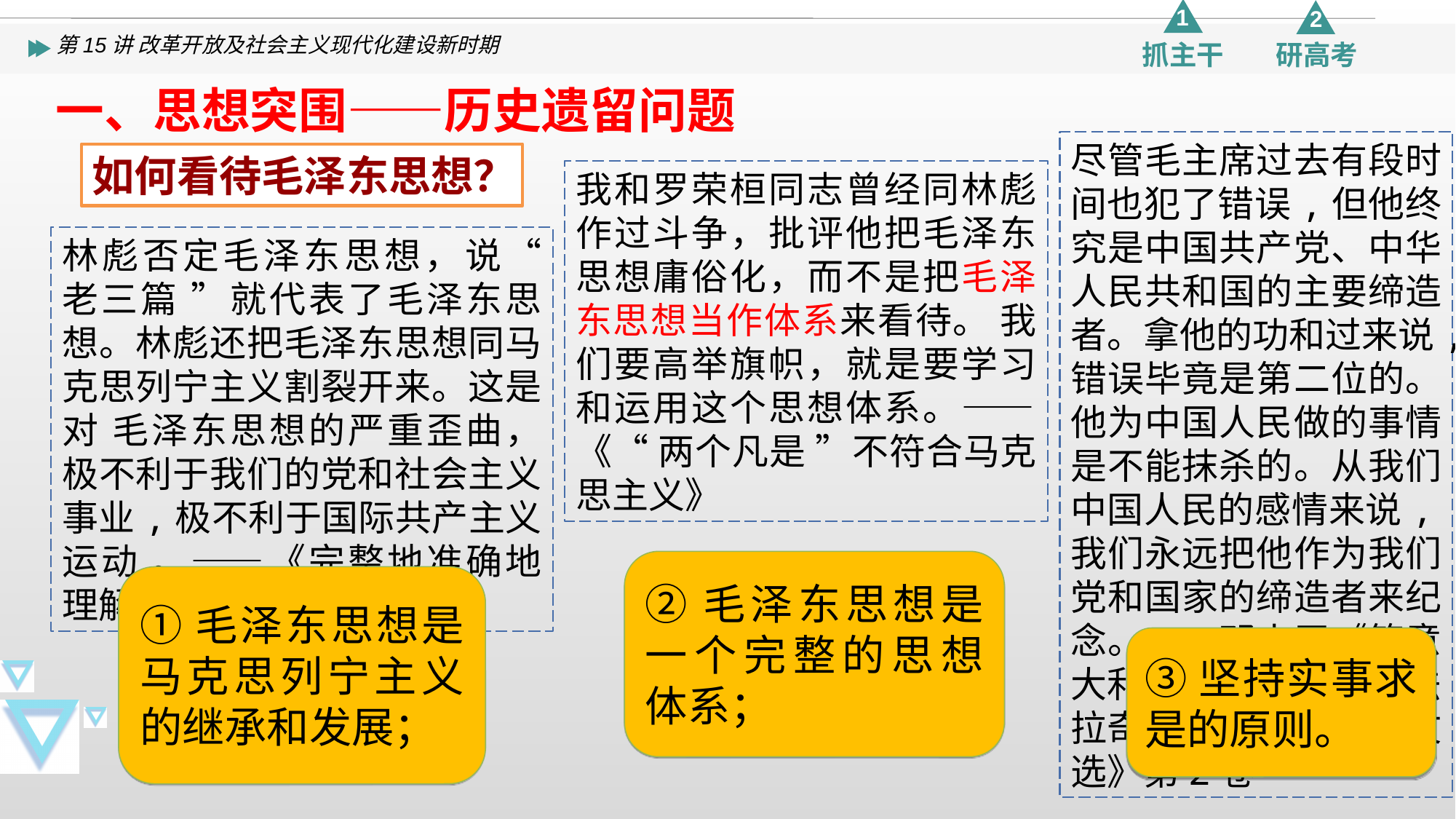

一、思想突围——历史遗留问题
尽管毛主席过去有段时间也犯了错误,但他终究是中国共产党、中华人民共和国的主要缔造者。拿他的功和过来说,错误毕竟是第二位的。他为中国人民做的事情是不能抹杀的。从我们中国人民的感情来说,我们永远把他作为我们党和国家的缔造者来纪念。——邓小平《答意大利记者奥琳埃娜·法拉奇问》,《邓小平文选》第2卷
如何看待毛泽东思想？
我和罗荣桓同志曾经同林彪作过斗争，批评他把毛泽东思想庸俗化，而不是把毛泽东思想当作体系来看待。 我们要高举旗帜，就是要学习和运用这个思想体系。——《“ 两个凡是 ”不符合马克思主义》
林彪否定毛泽东思想，说“ 老三篇 ”就代表了毛泽东思 想。林彪还把毛泽东思想同马克思列宁主义割裂开来。这是对 毛泽东思想的严重歪曲，极不利于我们的党和社会主义事业,极不利于国际共产主义运动 。——《完整地准确地理解毛泽东思想》
②毛泽东思想是一个完整的思想体系；
①毛泽东思想是马克思列宁主义的继承和发展；
③坚持实事求是的原则。